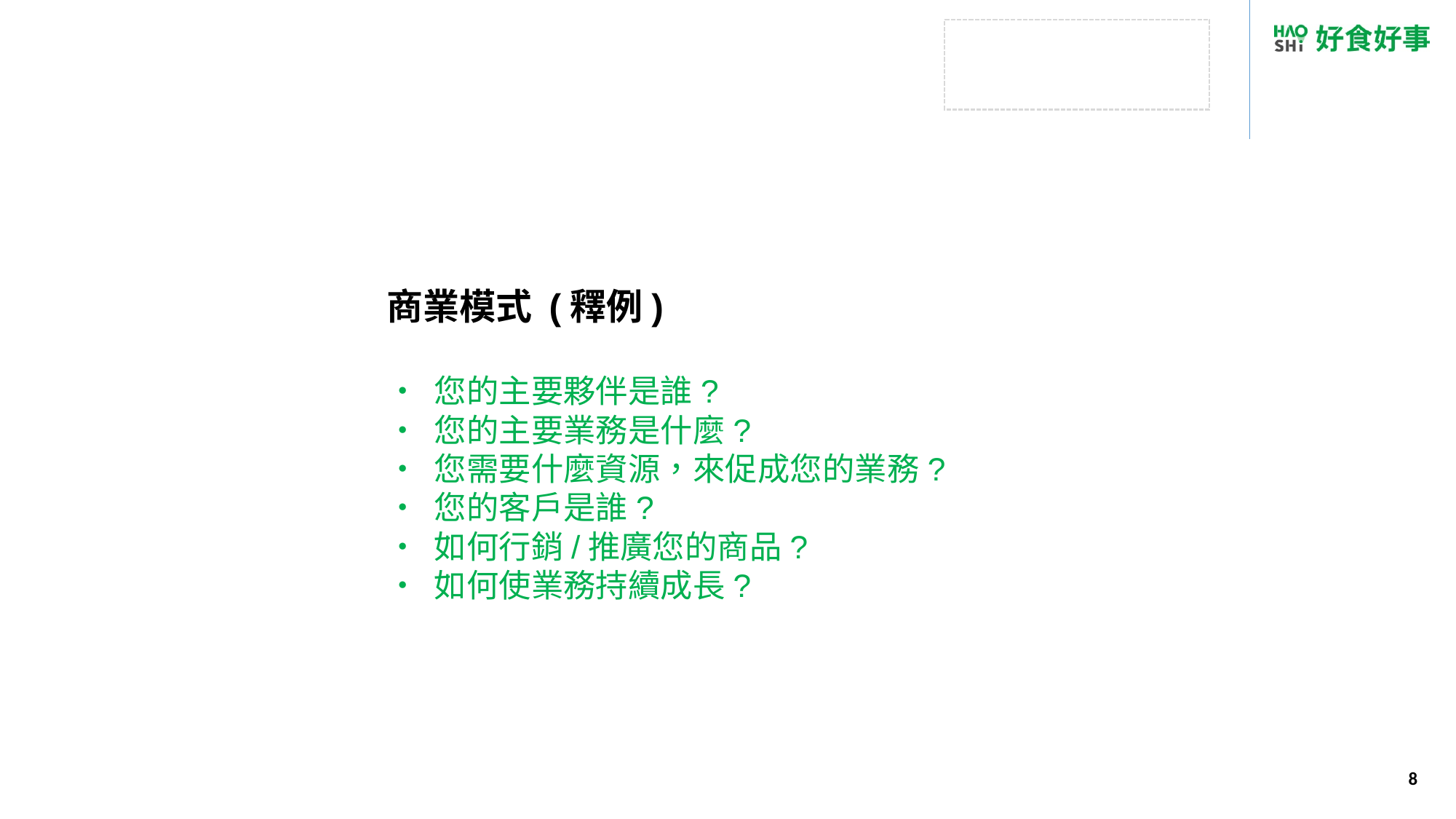

商業模式 (釋例)

• 您的主要夥伴是誰?
• 您的主要業務是什麼?
• 您需要什麼資源，來促成您的業務?
• 您的客戶是誰?
• 如何行銷/推廣您的商品?
• 如何使業務持續成長?